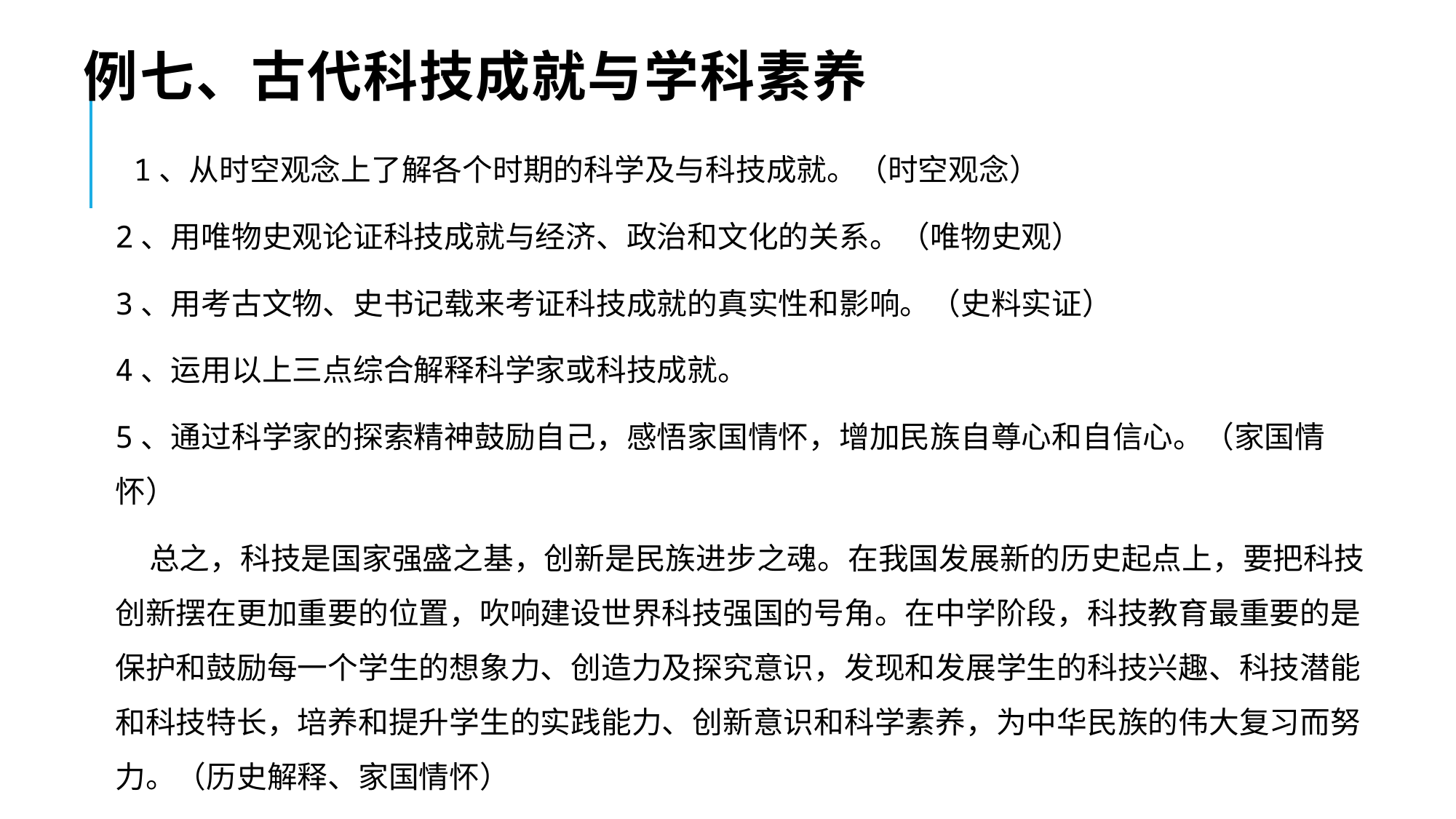

# 例七、古代科技成就与学科素养
 1、从时空观念上了解各个时期的科学及与科技成就。（时空观念）
2、用唯物史观论证科技成就与经济、政治和文化的关系。（唯物史观）
3、用考古文物、史书记载来考证科技成就的真实性和影响。（史料实证）
4、运用以上三点综合解释科学家或科技成就。
5、通过科学家的探索精神鼓励自己，感悟家国情怀，增加民族自尊心和自信心。（家国情怀）
    总之，科技是国家强盛之基，创新是民族进步之魂。在我国发展新的历史起点上，要把科技创新摆在更加重要的位置，吹响建设世界科技强国的号角。在中学阶段，科技教育最重要的是保护和鼓励每一个学生的想象力、创造力及探究意识，发现和发展学生的科技兴趣、科技潜能和科技特长，培养和提升学生的实践能力、创新意识和科学素养，为中华民族的伟大复习而努力。（历史解释、家国情怀）